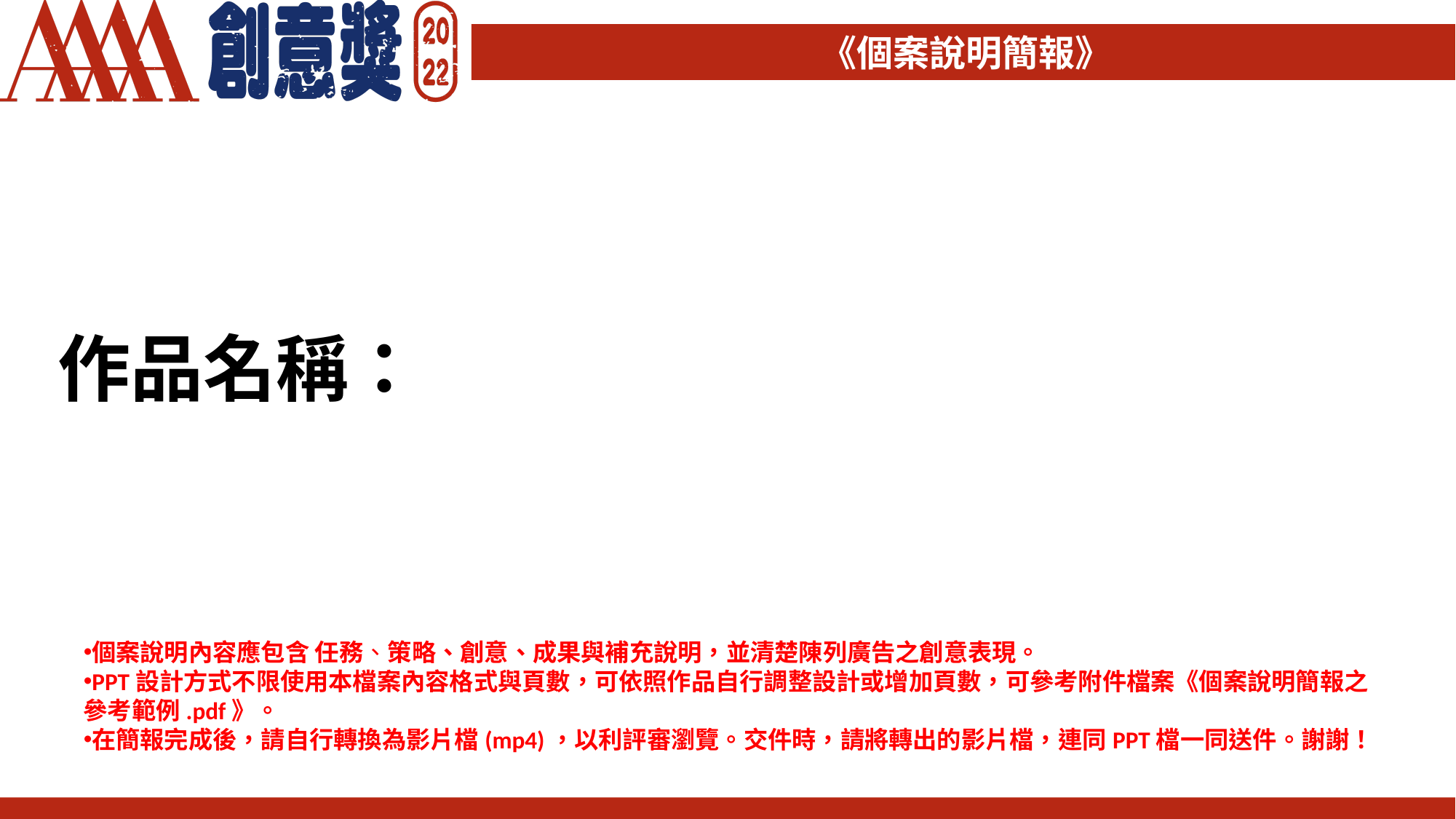

# 《個案說明簡報》​
 作品名稱：​
個案說明內容應包含 任務、策略、創意、成果與補充說明，並清楚陳列廣告之創意表現。​
PPT設計方式不限使用本檔案內容格式與頁數，可依照作品自行調整設計或增加頁數，可參考附件檔案《個案說明簡報之參考範例.pdf》。​
在簡報完成後，請自行轉換為影片檔(mp4)，以利評審瀏覽。交件時，請將轉出的影片檔，連同PPT檔一同送件。謝謝！​